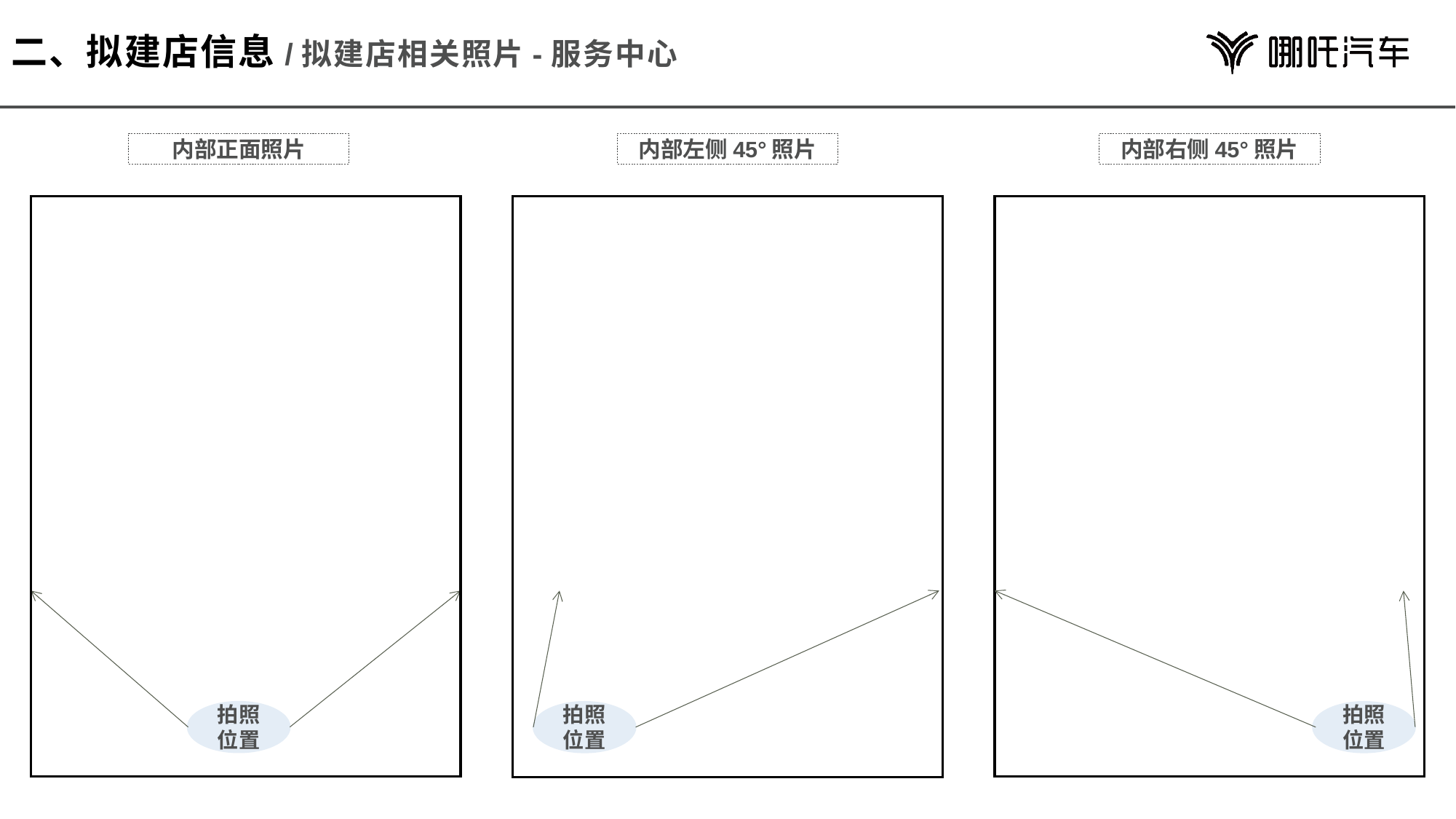

# 二、拟建店信息/拟建店相关照片-服务中心
内部正面照片
内部左侧45°照片
内部右侧45°照片

拍照位置
拍照位置
拍照位置